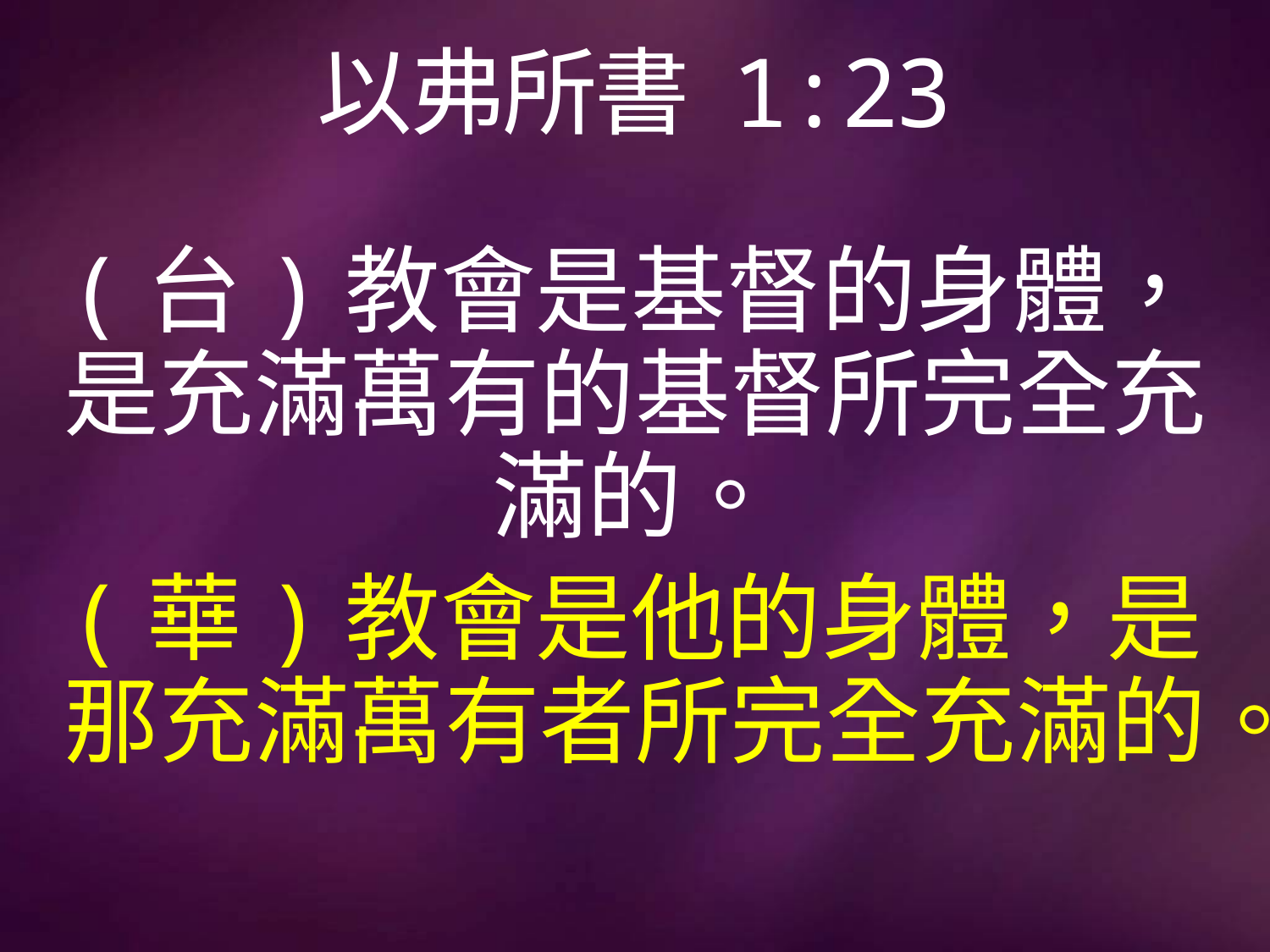

# 以弗所書 1:23
(台)教會是基督的身體，是充滿萬有的基督所完全充滿的。
(華)教會是他的身體，是那充滿萬有者所完全充滿的。